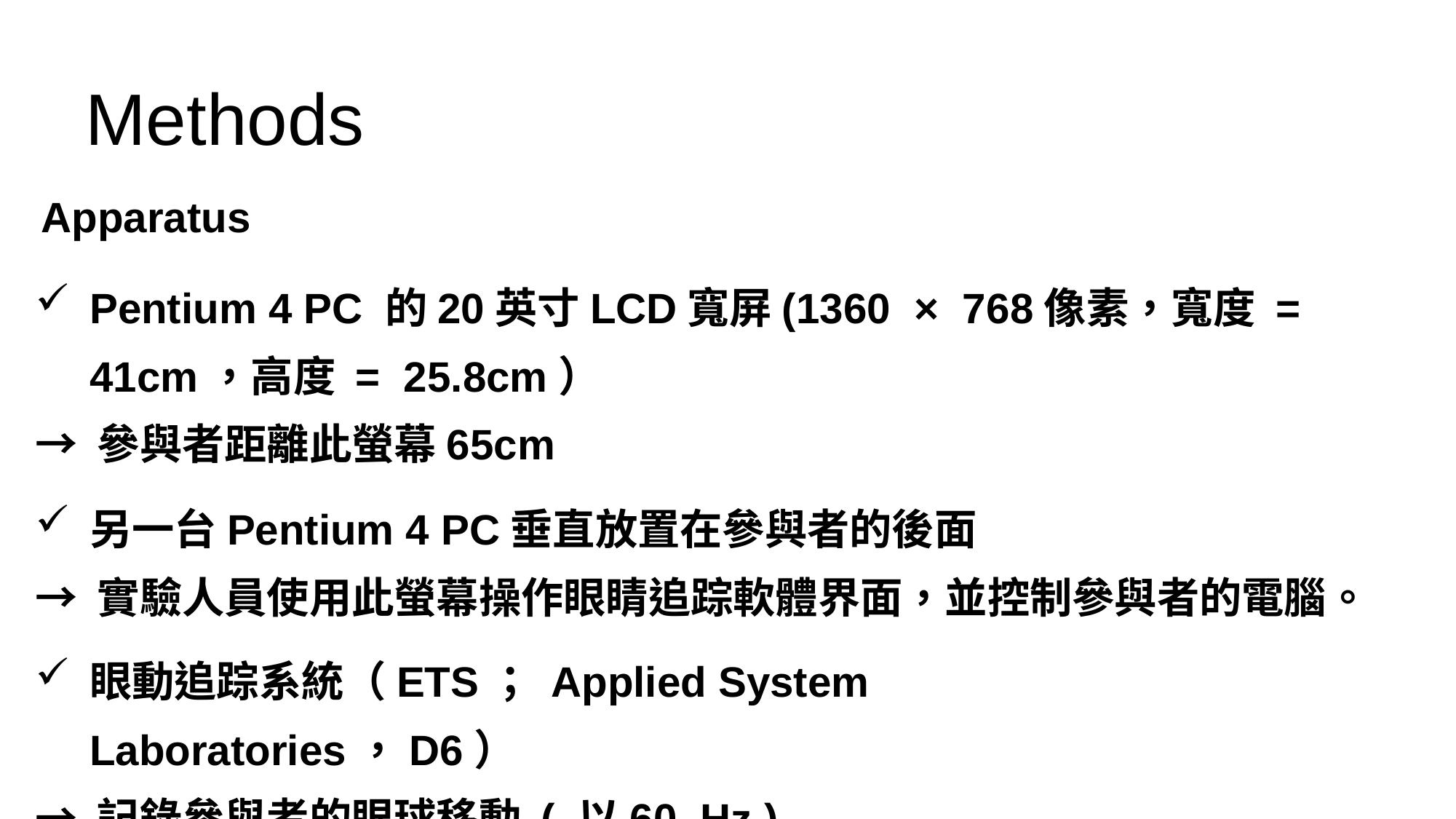

Methods
Apparatus
Pentium 4 PC 的20英寸LCD寬屏(1360  ×  768像素，寬度 =  41cm，高度 =  25.8cm）
→ 參與者距離此螢幕65cm
另一台Pentium 4 PC垂直放置在參與者的後面
→ 實驗人員使用此螢幕操作眼睛追踪軟體界面，並控制參與者的電腦。
眼動追踪系統（ETS； Applied System Laboratories，D6）
→ 記錄參與者的眼球移動 ( 以60  Hz )